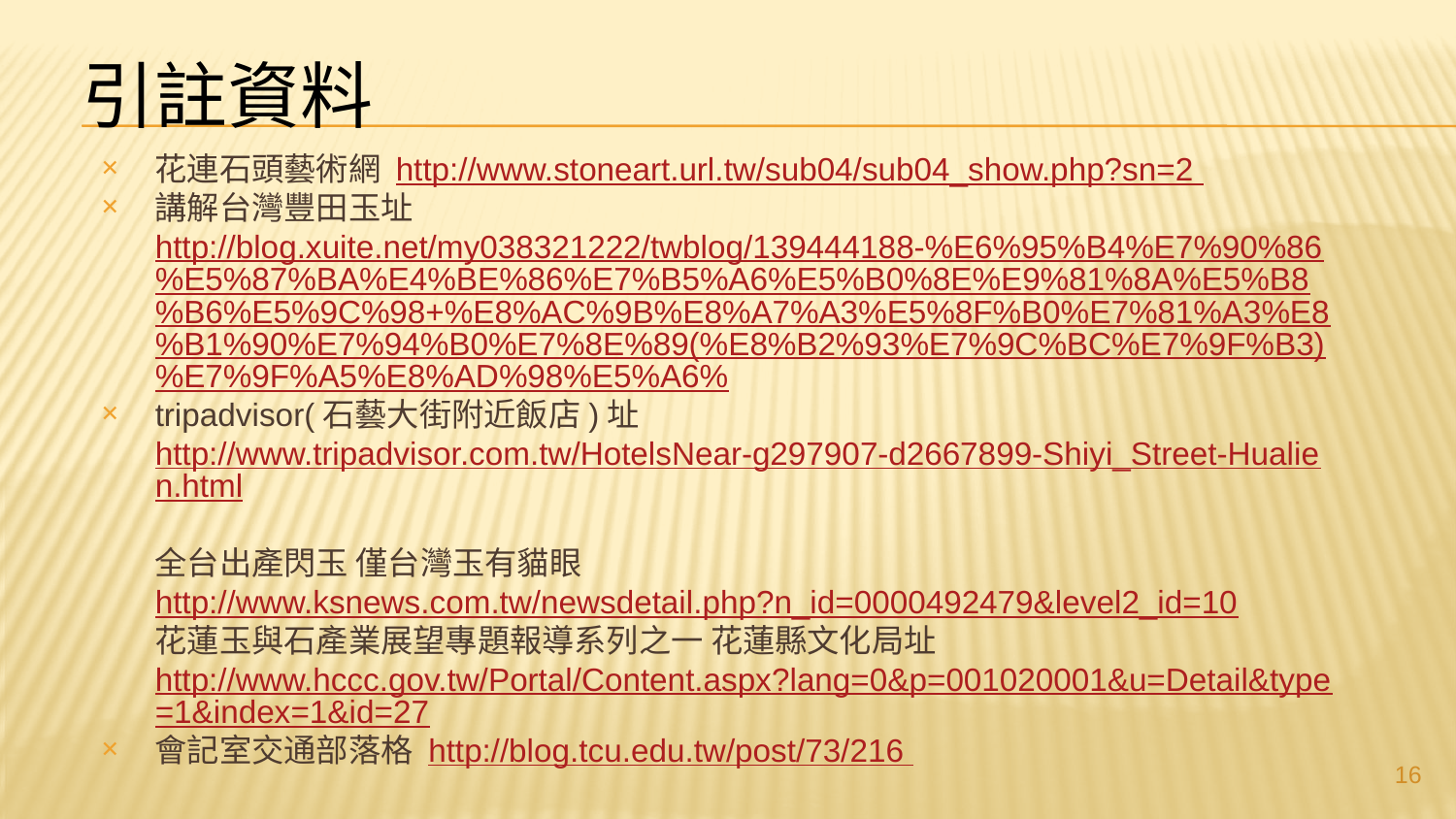

# 引註資料

花連石頭藝術網 http://www.stoneart.url.tw/sub04/sub04_show.php?sn=2
講解台灣豐田玉址 http://blog.xuite.net/my038321222/twblog/139444188-%E6%95%B4%E7%90%86%E5%87%BA%E4%BE%86%E7%B5%A6%E5%B0%8E%E9%81%8A%E5%B8%B6%E5%9C%98+%E8%AC%9B%E8%A7%A3%E5%8F%B0%E7%81%A3%E8%B1%90%E7%94%B0%E7%8E%89(%E8%B2%93%E7%9C%BC%E7%9F%B3)%E7%9F%A5%E8%AD%98%E5%A6%
tripadvisor(石藝大街附近飯店)址 http://www.tripadvisor.com.tw/HotelsNear-g297907-d2667899-Shiyi_Street-Hualien.html
全台出產閃玉 僅台灣玉有貓眼 http://www.ksnews.com.tw/newsdetail.php?n_id=0000492479&level2_id=10
花蓮玉與石產業展望專題報導系列之一 花蓮縣文化局址 http://www.hccc.gov.tw/Portal/Content.aspx?lang=0&p=001020001&u=Detail&type=1&index=1&id=27
會記室交通部落格 http://blog.tcu.edu.tw/post/73/216
16